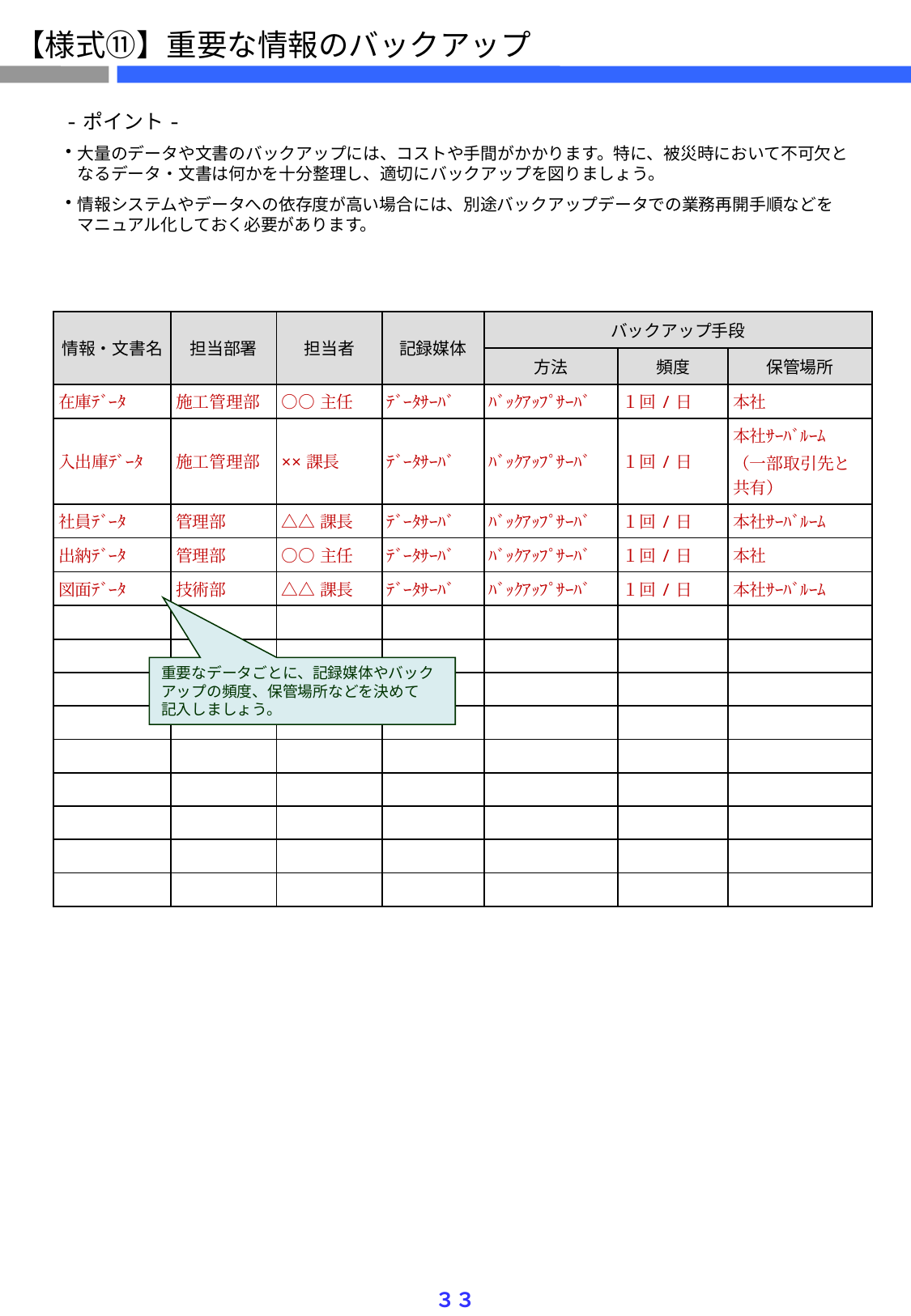

【様式⑪】重要な情報のバックアップ
-ポイント-
大量のデータや文書のバックアップには、コストや手間がかかります。特に、被災時において不可欠となるデータ・文書は何かを十分整理し、適切にバックアップを図りましょう。
情報システムやデータへの依存度が高い場合には、別途バックアップデータでの業務再開手順などを
マニュアル化しておく必要があります。

| 情報・文書名 | 担当部署 | 担当者 | 記録媒体 | バックアップ手段 |  |  |
| --- | --- | --- | --- | --- | --- | --- |
|  |  |  |  | 方法 | 頻度 | 保管場所 |
| 在庫ﾃﾞｰﾀ | 施工管理部 | ○○主任 | ﾃﾞｰﾀｻｰﾊﾞ | ﾊﾞｯｸｱｯﾌﾟｻｰﾊﾞ | １回/日 | 本社 |
| 入出庫ﾃﾞｰﾀ | 施工管理部 | ××課長 | ﾃﾞｰﾀｻｰﾊﾞ | ﾊﾞｯｸｱｯﾌﾟｻｰﾊﾞ | １回/日 | 本社ｻｰﾊﾞﾙｰﾑ （一部取引先と共有） |
| 社員ﾃﾞｰﾀ | 管理部 | △△課長 | ﾃﾞｰﾀｻｰﾊﾞ | ﾊﾞｯｸｱｯﾌﾟｻｰﾊﾞ | １回/日 | 本社ｻｰﾊﾞﾙｰﾑ |
| 出納ﾃﾞｰﾀ | 管理部 | ○○主任 | ﾃﾞｰﾀｻｰﾊﾞ | ﾊﾞｯｸｱｯﾌﾟｻｰﾊﾞ | １回/日 | 本社 |
| 図面ﾃﾞｰﾀ | 技術部 | △△課長 | ﾃﾞｰﾀｻｰﾊﾞ | ﾊﾞｯｸｱｯﾌﾟｻｰﾊﾞ | １回/日 | 本社ｻｰﾊﾞﾙｰﾑ |
|  |  |  |  |  |  |  |
|  |  |  |  |  |  |  |
|  |  |  |  |  |  |  |
|  |  |  |  |  |  |  |
|  |  |  |  |  |  |  |
|  |  |  |  |  |  |  |
|  |  |  |  |  |  |  |
|  |  |  |  |  |  |  |
|  |  |  |  |  |  |  |
重要なデータごとに、記録媒体やバックアップの頻度、保管場所などを決めて
記入しましょう。
３３